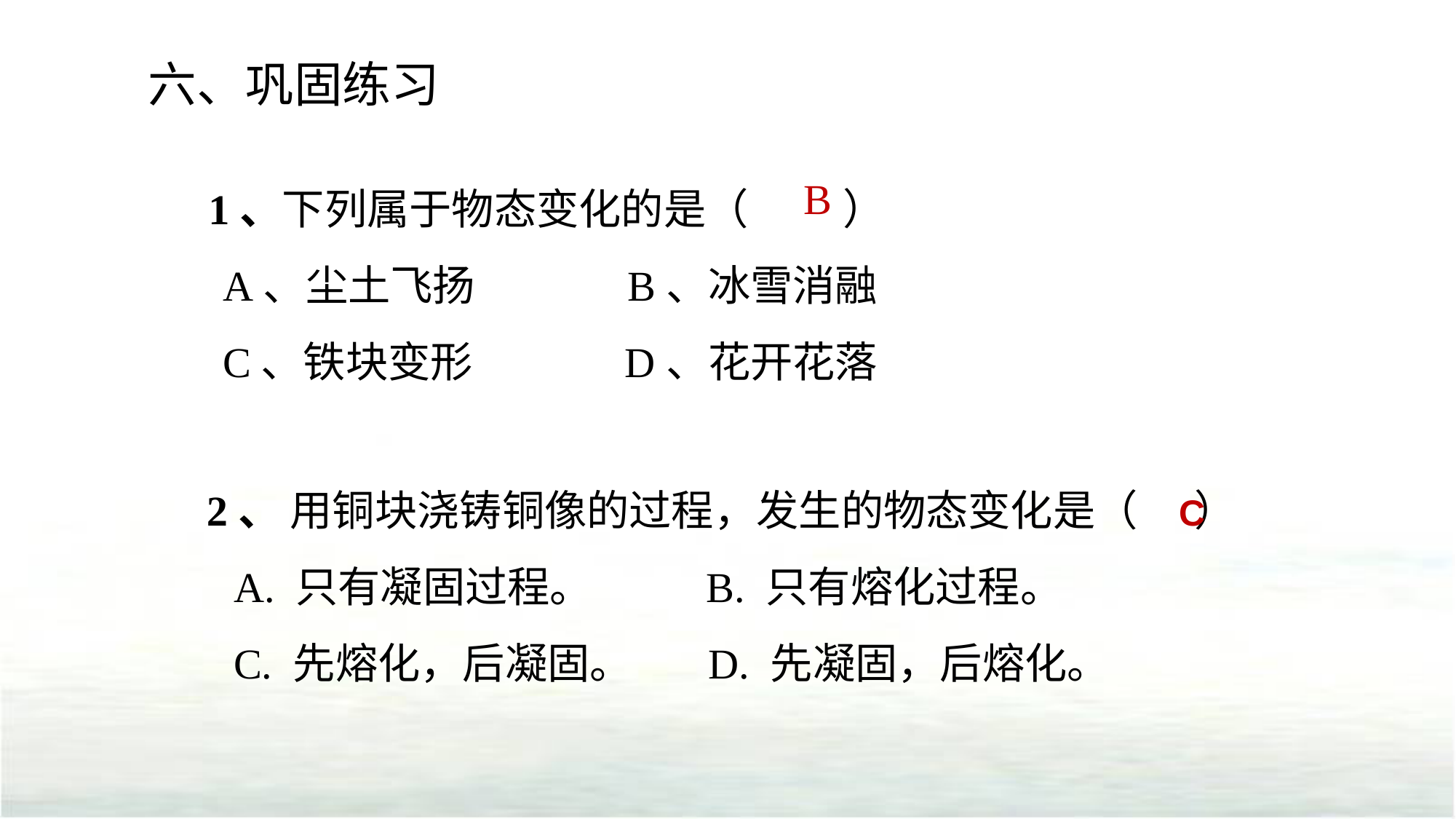

六、巩固练习
1、下列属于物态变化的是（          ）
A、尘土飞扬               B、冰雪消融
C、铁块变形               D、花开花落
B
2、 用铜块浇铸铜像的过程，发生的物态变化是（      ）
A. 只有凝固过程。           B. 只有熔化过程。
C. 先熔化，后凝固。       D. 先凝固，后熔化。
C